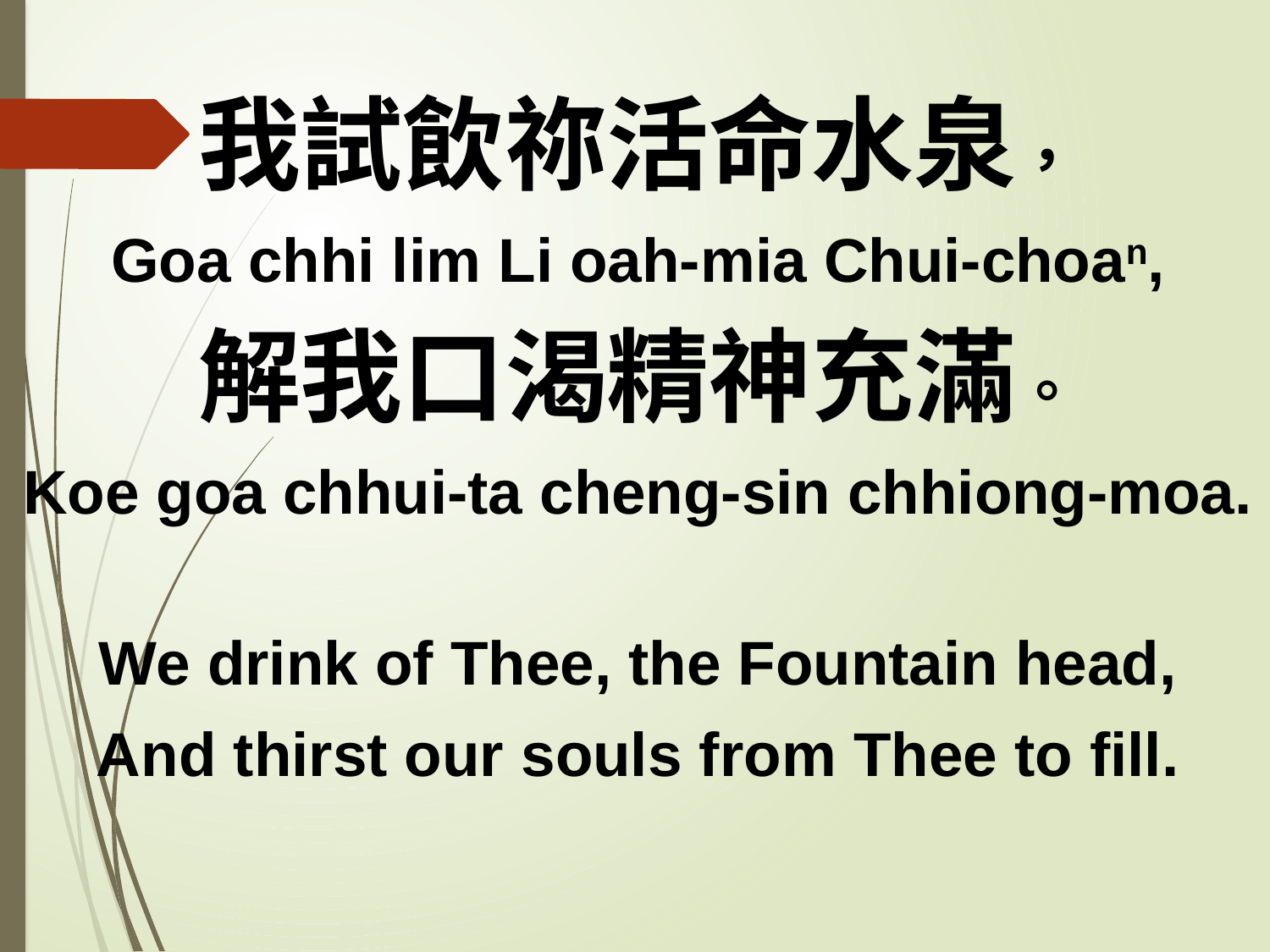

我試飲祢活命水泉，
Goa chhi lim Li oah-mia Chui-choan,
解我口渴精神充滿。
Koe goa chhui-ta cheng-sin chhiong-moa.

We drink of Thee, the Fountain head,
And thirst our souls from Thee to fill.